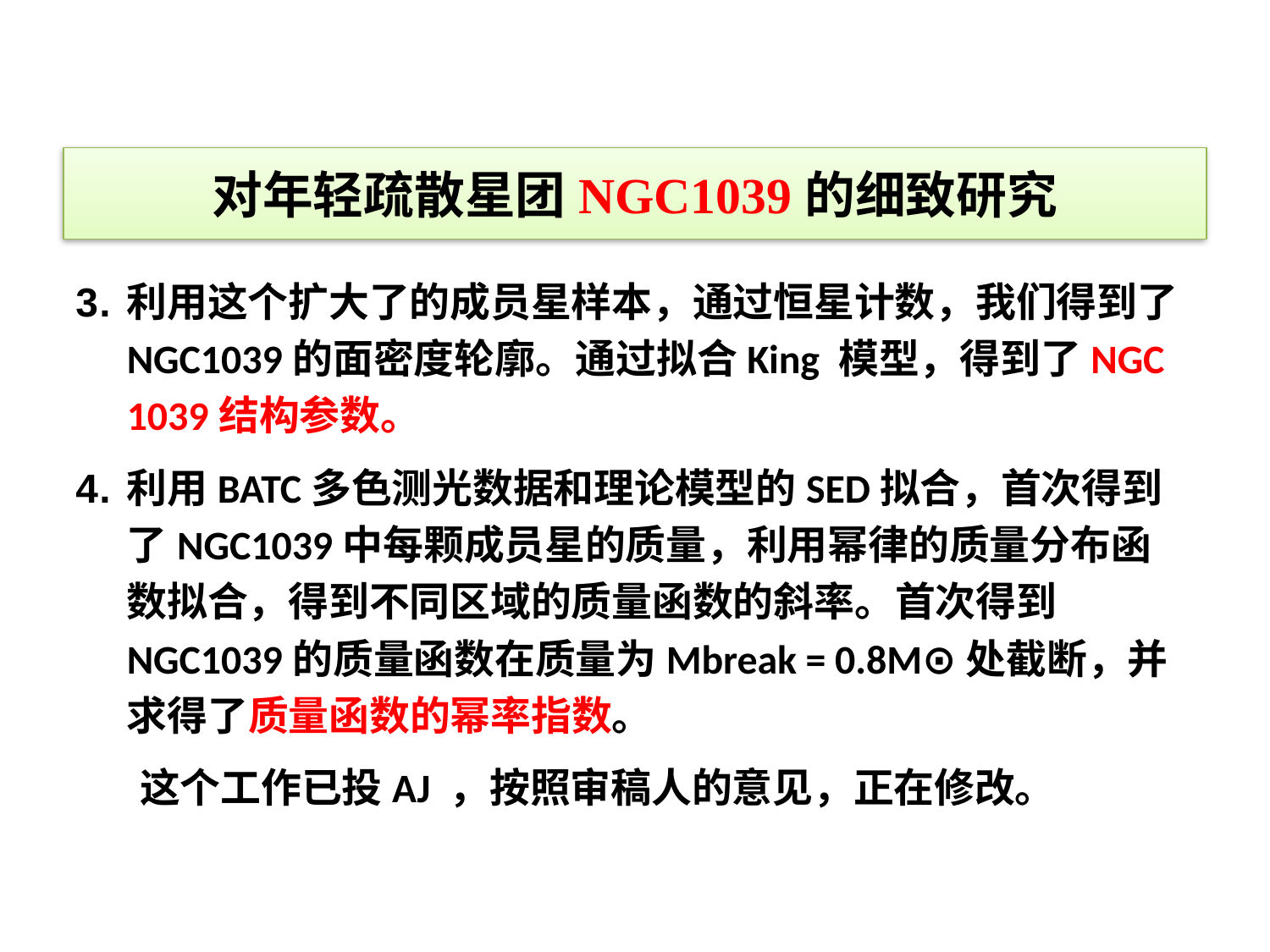

# 对年轻疏散星团NGC1039的细致研究
利用这个扩大了的成员星样本，通过恒星计数，我们得到了NGC1039的面密度轮廓。通过拟合King 模型，得到了NGC 1039结构参数。
利用BATC多色测光数据和理论模型的SED拟合，首次得到了NGC1039中每颗成员星的质量，利用幂律的质量分布函数拟合，得到不同区域的质量函数的斜率。首次得到NGC1039的质量函数在质量为Mbreak = 0.8M⊙处截断，并求得了质量函数的幂率指数。
      这个工作已投AJ ，按照审稿人的意见，正在修改。